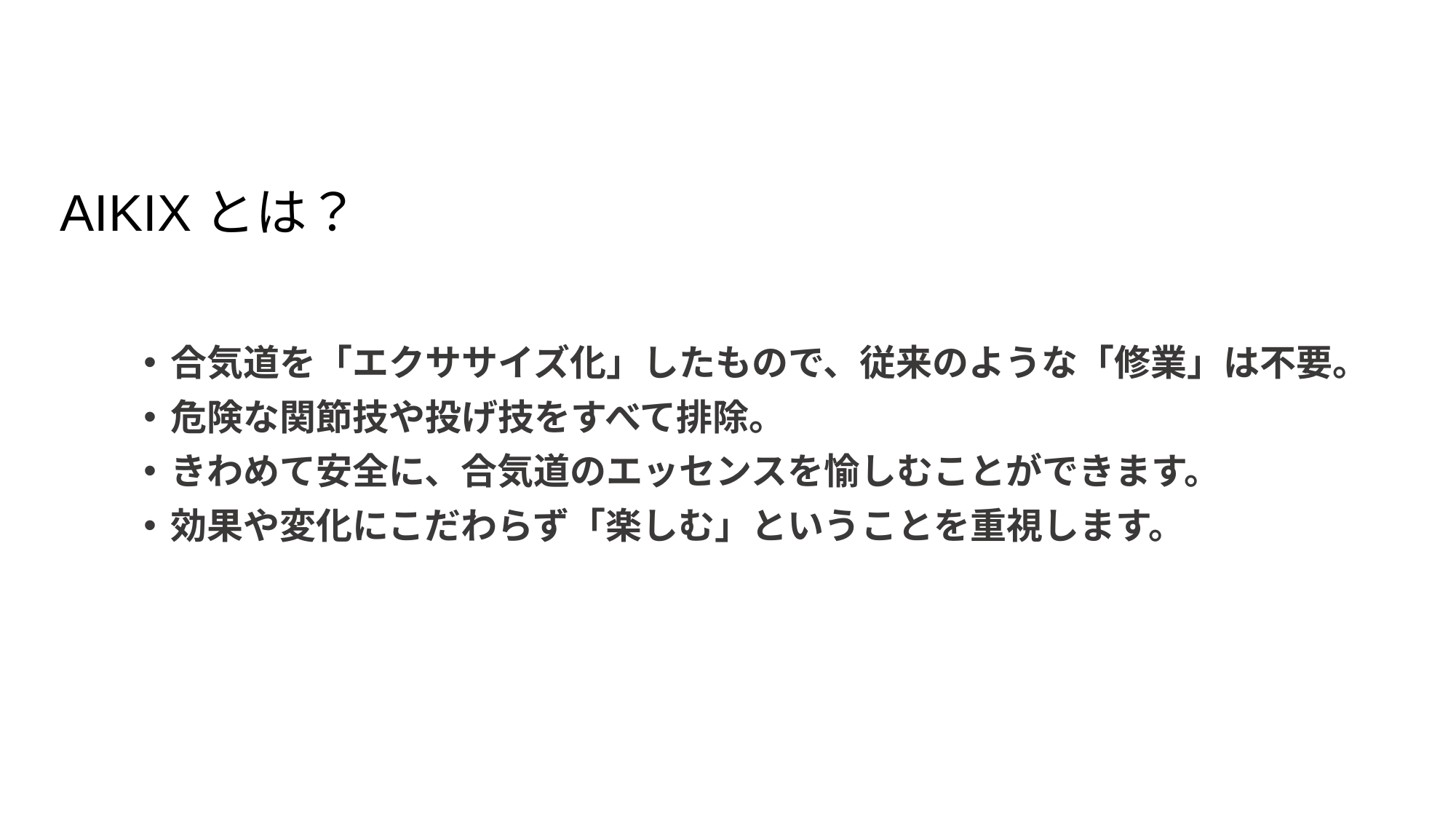

# AIKIXとは？
合気道を「エクササイズ化」したもので、従来のような「修業」は不要。
危険な関節技や投げ技をすべて排除。
きわめて安全に、合気道のエッセンスを愉しむことができます。
効果や変化にこだわらず「楽しむ」ということを重視します。